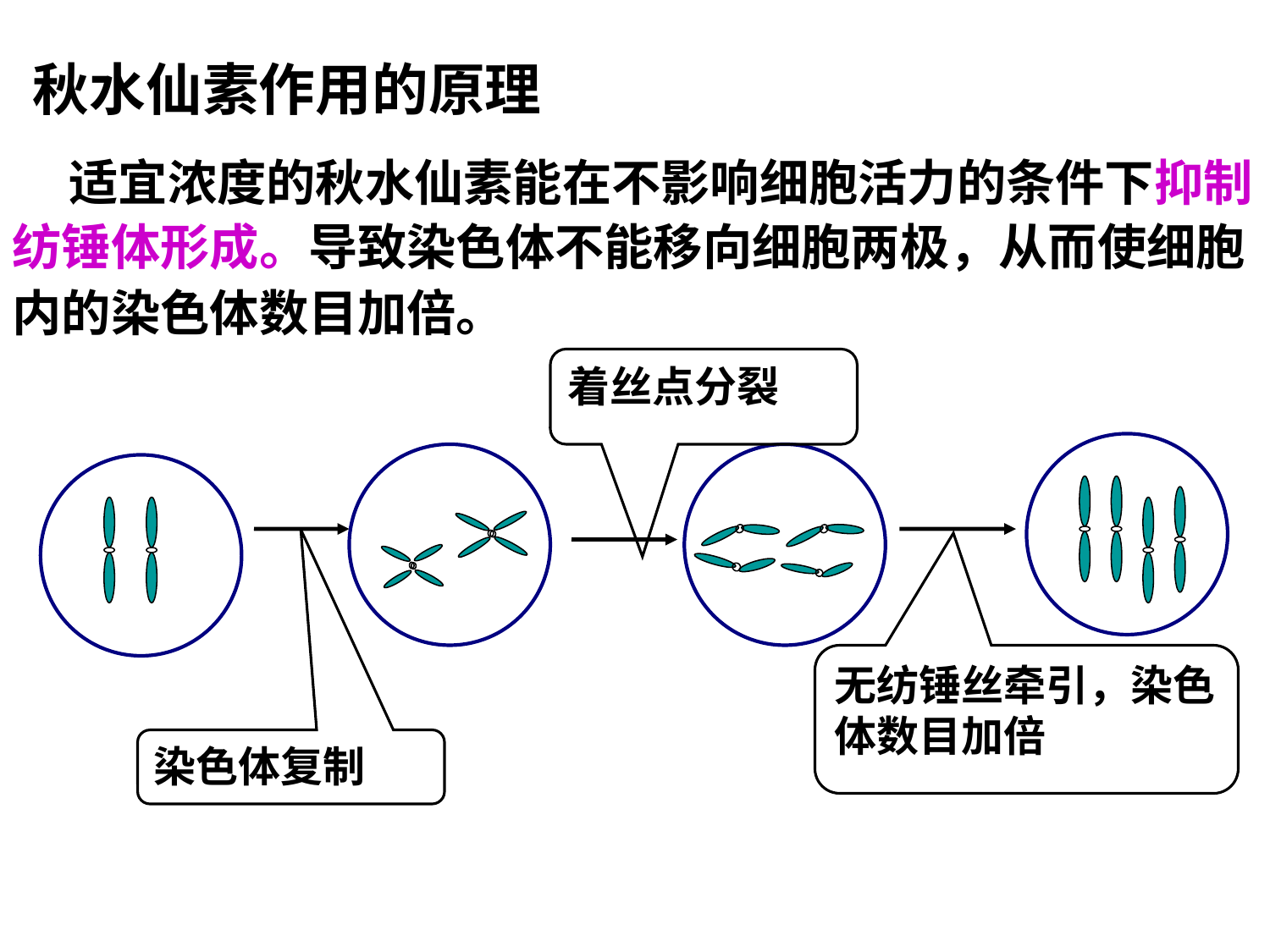

秋水仙素作用的原理
    适宜浓度的秋水仙素能在不影响细胞活力的条件下抑制纺锤体形成。导致染色体不能移向细胞两极，从而使细胞内的染色体数目加倍。
着丝点分裂

无纺锤丝牵引，染色体数目加倍
染色体复制